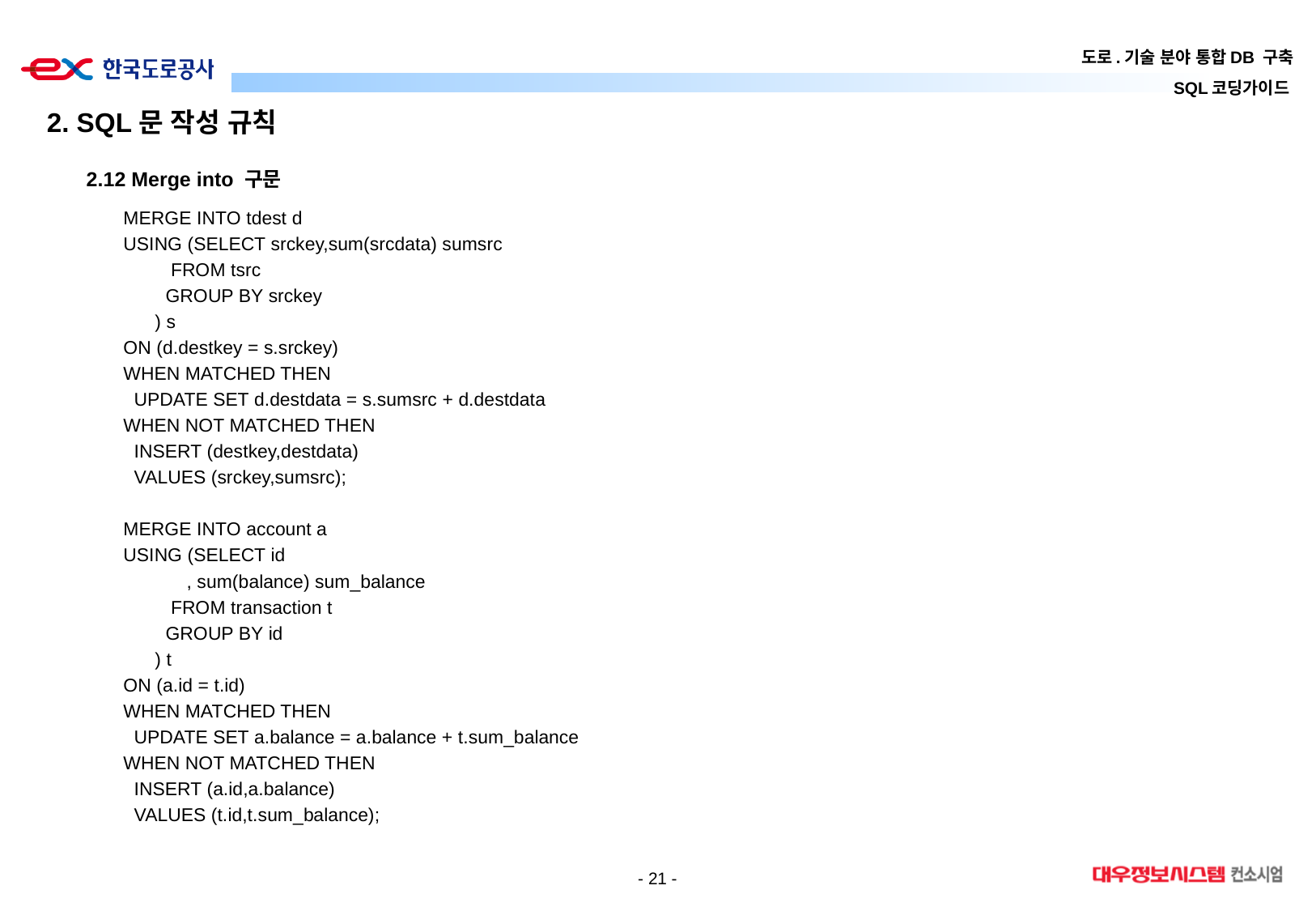

2. SQL문 작성 규칙
2.12 Merge into 구문
MERGE INTO tdest d
USING (SELECT srckey,sum(srcdata) sumsrc
         FROM tsrc
        GROUP BY srckey
      ) s
ON (d.destkey = s.srckey)
WHEN MATCHED THEN
  UPDATE SET d.destdata = s.sumsrc + d.destdata
WHEN NOT MATCHED THEN
  INSERT (destkey,destdata)
  VALUES (srckey,sumsrc);

MERGE INTO account a
USING (SELECT id
            , sum(balance) sum_balance
         FROM transaction t
        GROUP BY id
      ) t
ON (a.id = t.id)
WHEN MATCHED THEN
  UPDATE SET a.balance = a.balance + t.sum_balance
WHEN NOT MATCHED THEN
  INSERT (a.id,a.balance)
  VALUES (t.id,t.sum_balance);